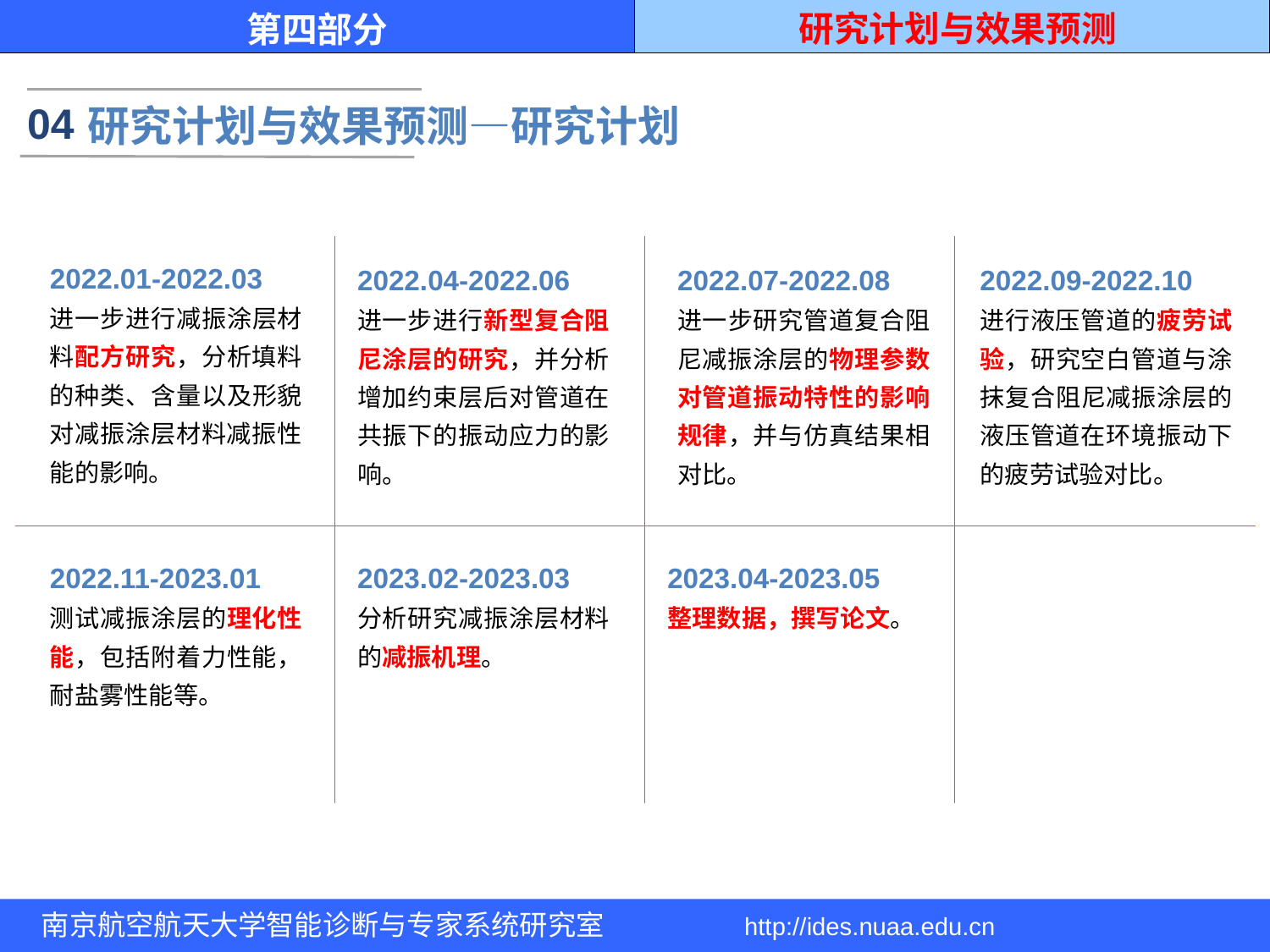

研究计划与效果预测
第四部分
04
研究计划与效果预测—研究计划
2022.01-2022.03
进一步进行减振涂层材料配方研究，分析填料的种类、含量以及形貌对减振涂层材料减振性能的影响。
2022.04-2022.06
进一步进行新型复合阻尼涂层的研究，并分析增加约束层后对管道在共振下的振动应力的影响。
2022.07-2022.08
进一步研究管道复合阻尼减振涂层的物理参数对管道振动特性的影响规律，并与仿真结果相对比。
2022.09-2022.10
进行液压管道的疲劳试验，研究空白管道与涂抹复合阻尼减振涂层的液压管道在环境振动下的疲劳试验对比。
2022.11-2023.01
测试减振涂层的理化性能，包括附着力性能，耐盐雾性能等。
2023.02-2023.03
分析研究减振涂层材料的减振机理。
2023.04-2023.05
整理数据，撰写论文。
南京航空航天大学智能诊断与专家系统研究室                 http://ides.nuaa.edu.cn